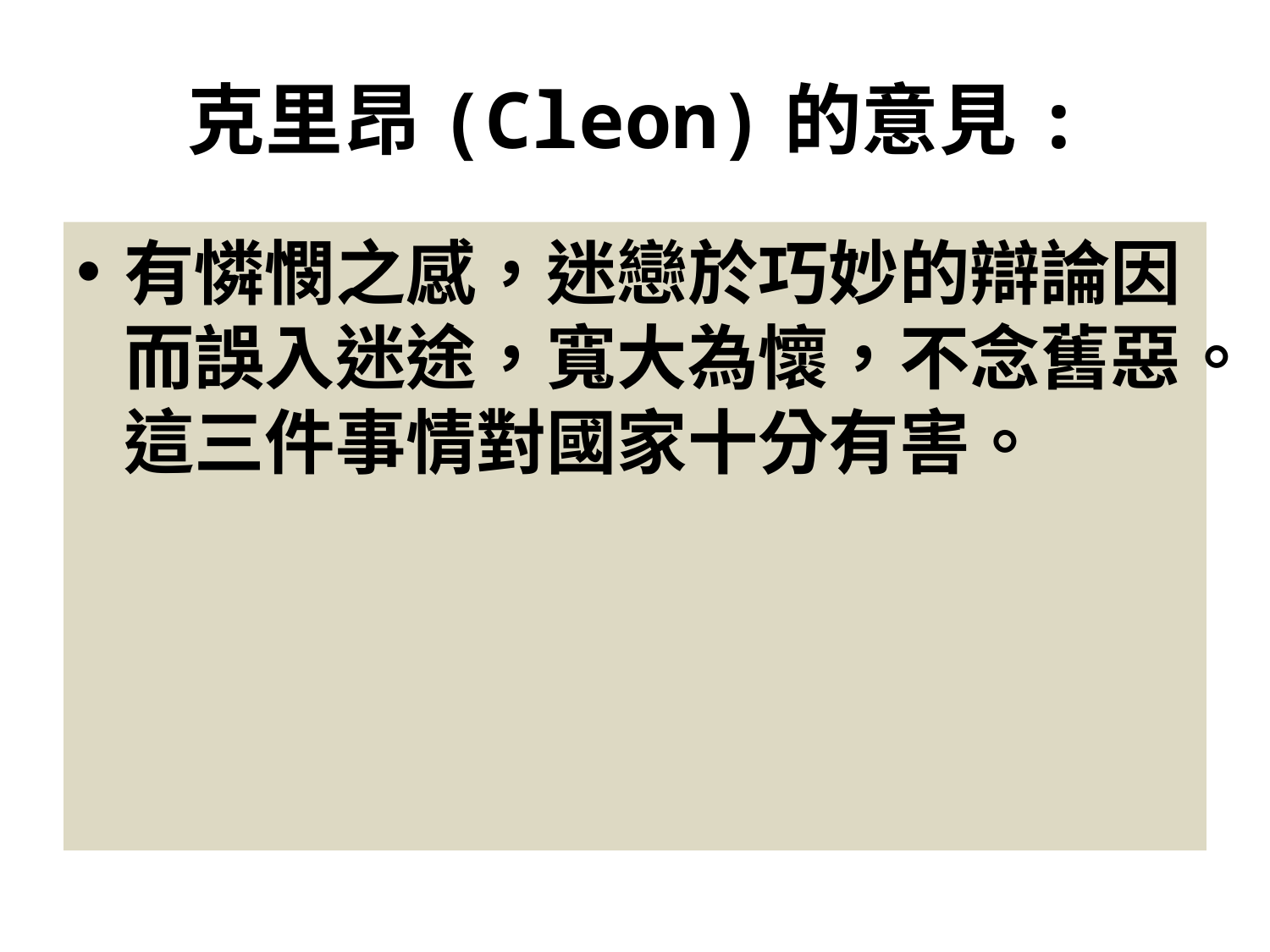

# 克里昂(Cleon)的意見:
有憐憫之感，迷戀於巧妙的辯論因而誤入迷途，寬大為懷，不念舊惡。這三件事情對國家十分有害。